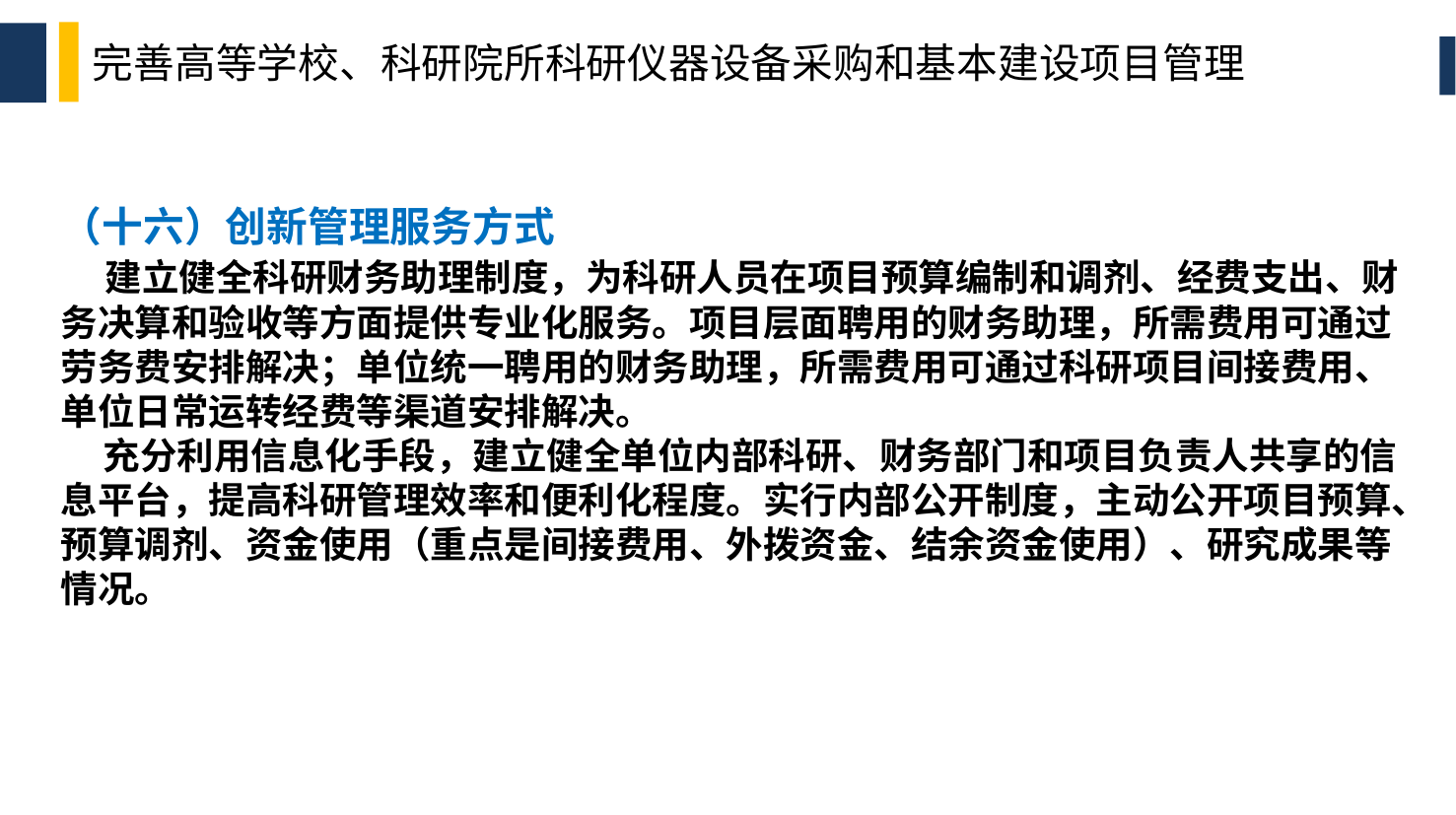

完善高等学校、科研院所科研仪器设备采购和基本建设项目管理
（十六）创新管理服务方式
    建立健全科研财务助理制度，为科研人员在项目预算编制和调剂、经费支出、财务决算和验收等方面提供专业化服务。项目层面聘用的财务助理，所需费用可通过劳务费安排解决；单位统一聘用的财务助理，所需费用可通过科研项目间接费用、单位日常运转经费等渠道安排解决。
    充分利用信息化手段，建立健全单位内部科研、财务部门和项目负责人共享的信息平台，提高科研管理效率和便利化程度。实行内部公开制度，主动公开项目预算、预算调剂、资金使用（重点是间接费用、外拨资金、结余资金使用）、研究成果等情况。